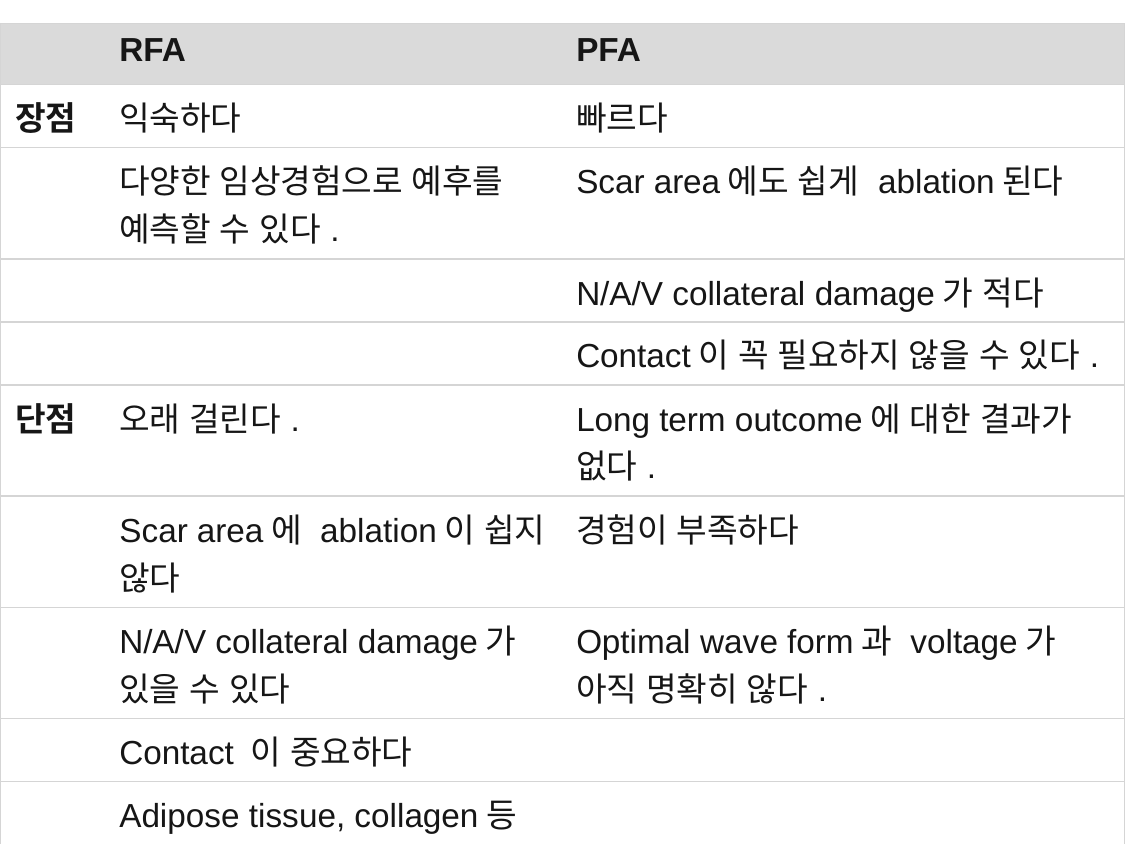

|  | RFA | PFA |
| --- | --- | --- |
| 장점 | 익숙하다 | 빠르다 |
|  | 다양한 임상경험으로 예후를 예측할 수 있다. | Scar area에도 쉽게 ablation된다 |
|  |  | N/A/V collateral damage가 적다 |
|  |  | Contact이 꼭 필요하지 않을 수 있다. |
| 단점 | 오래 걸린다. | Long term outcome에 대한 결과가 없다. |
|  | Scar area에 ablation이 쉽지 않다 | 경험이 부족하다 |
|  | N/A/V collateral damage가 있을 수 있다 | Optimal wave form과 voltage가 아직 명확히 않다. |
|  | Contact 이 중요하다 |  |
|  | Adipose tissue, collagen등 장애물이 있을 경우 ablation어렵다 |  |